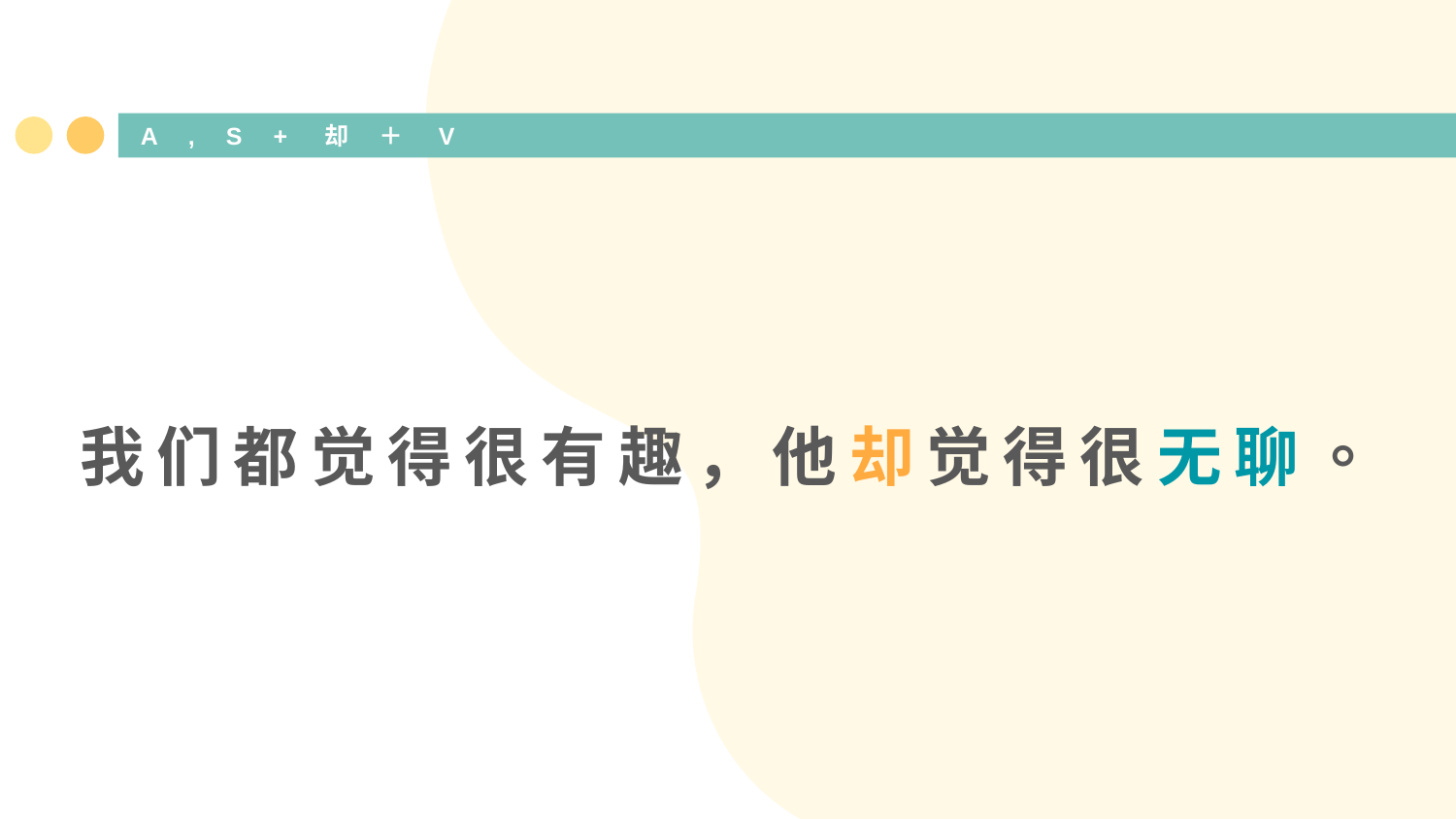

# A , S + 却 ＋ V
我们都觉得很有趣，他却觉得很无聊。